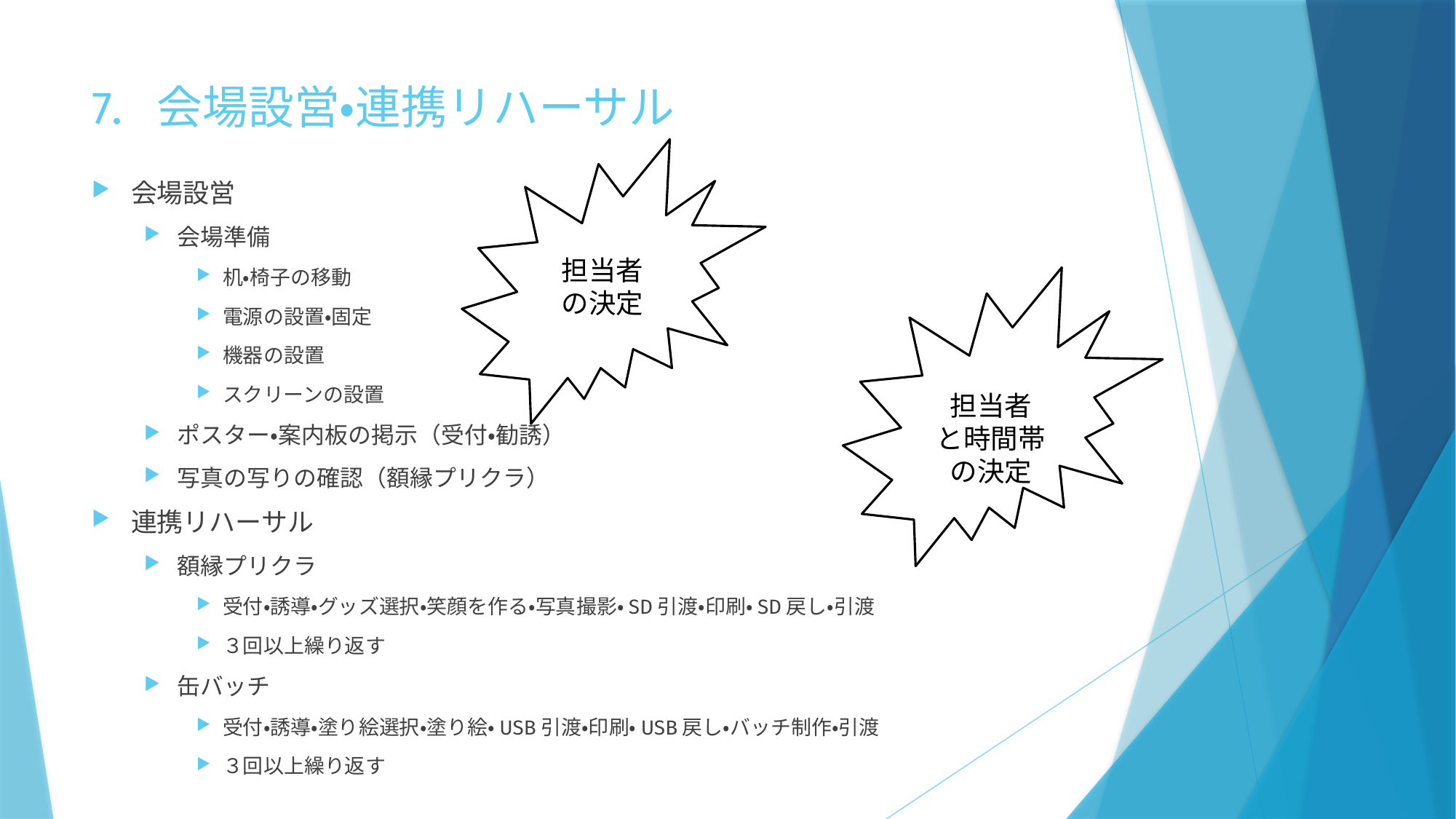

# 7.  会場設営・連携リハーサル
担当者の決定
会場設営
会場準備
机・椅子の移動
電源の設置・固定
機器の設置
スクリーンの設置
ポスター・案内板の掲示（受付・勧誘）
写真の写りの確認（額縁プリクラ）
連携リハーサル
額縁プリクラ
受付・誘導・グッズ選択・笑顔を作る・写真撮影・SD引渡・印刷・SD戻し・引渡
３回以上繰り返す
缶バッチ
受付・誘導・塗り絵選択・塗り絵・USB引渡・印刷・USB戻し・バッチ制作・引渡
３回以上繰り返す

担当者
と時間帯の決定